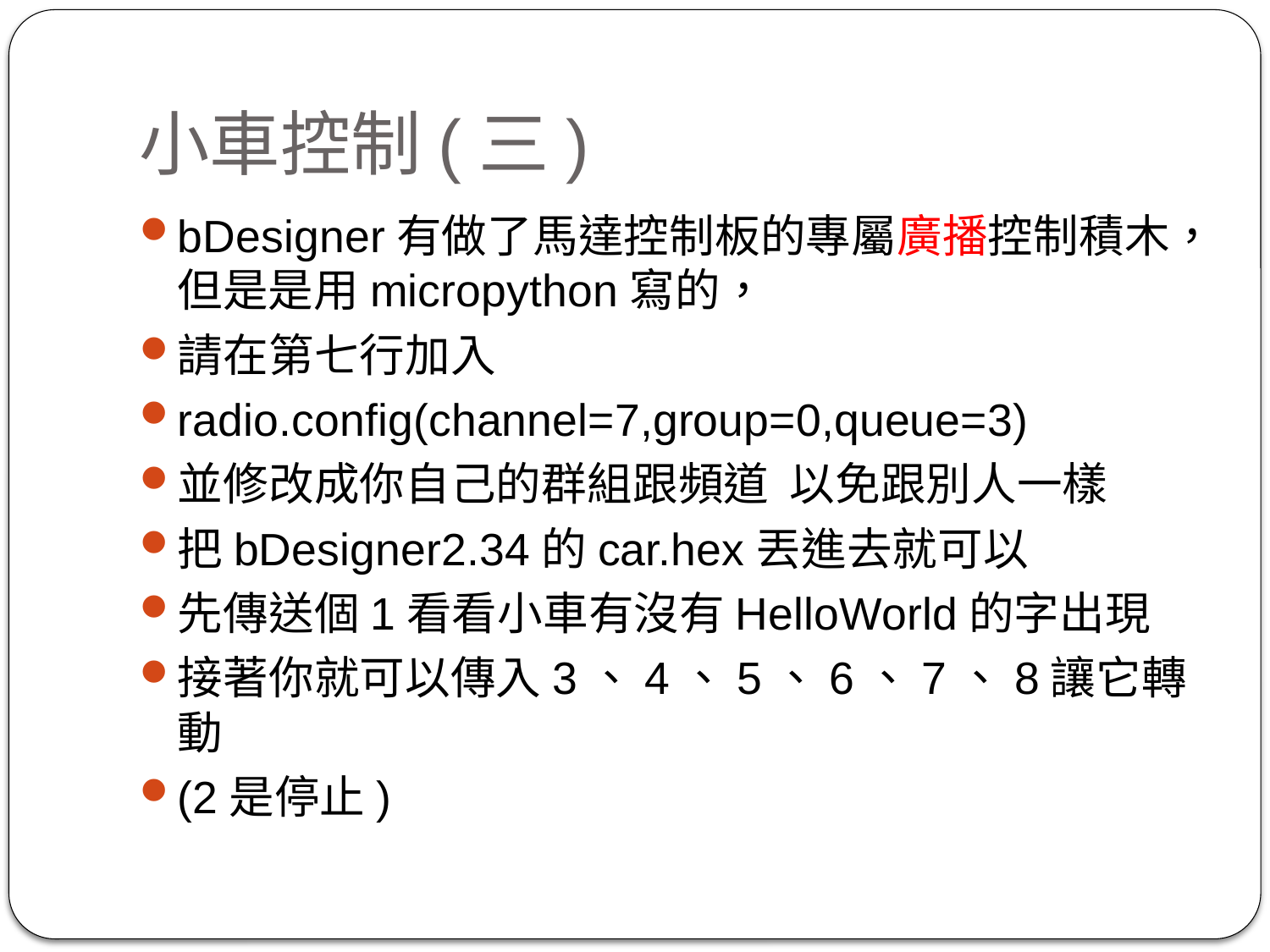

# 小車控制(三)
bDesigner有做了馬達控制板的專屬廣播控制積木，但是是用micropython寫的，
請在第七行加入
radio.config(channel=7,group=0,queue=3)
並修改成你自己的群組跟頻道  以免跟別人一樣
把bDesigner2.34的car.hex丟進去就可以
先傳送個1看看小車有沒有HelloWorld的字出現
接著你就可以傳入3、4、5、6、7、8讓它轉動
(2是停止)